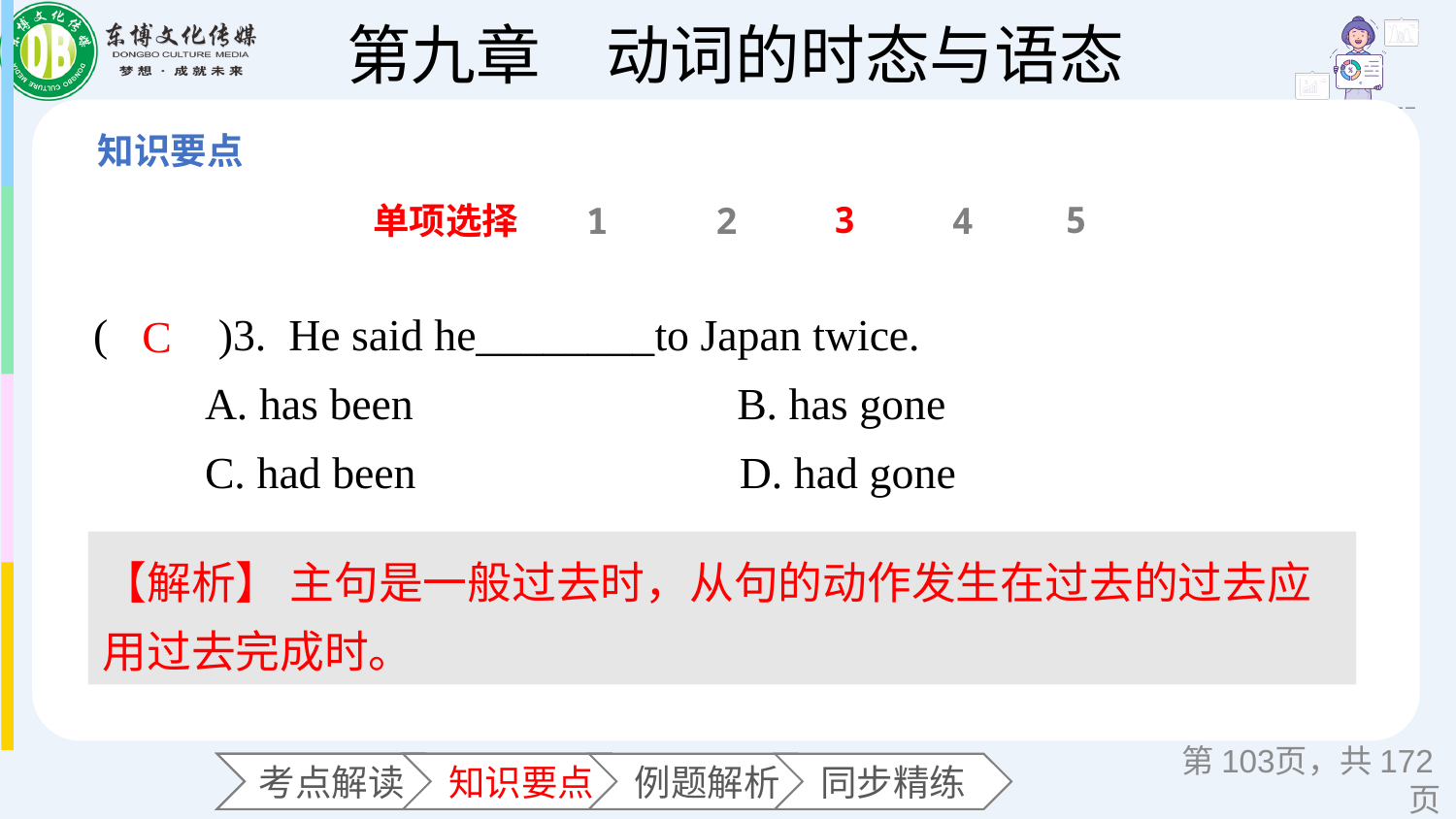

3
5
单项选择
1
2
4
(　　)3.  He said he________to Japan twice.
          A. has been                             B. has gone
          C. had been                             D. had gone
C
【解析】 主句是一般过去时，从句的动作发生在过去的过去应用过去完成时。
第103页，共172页